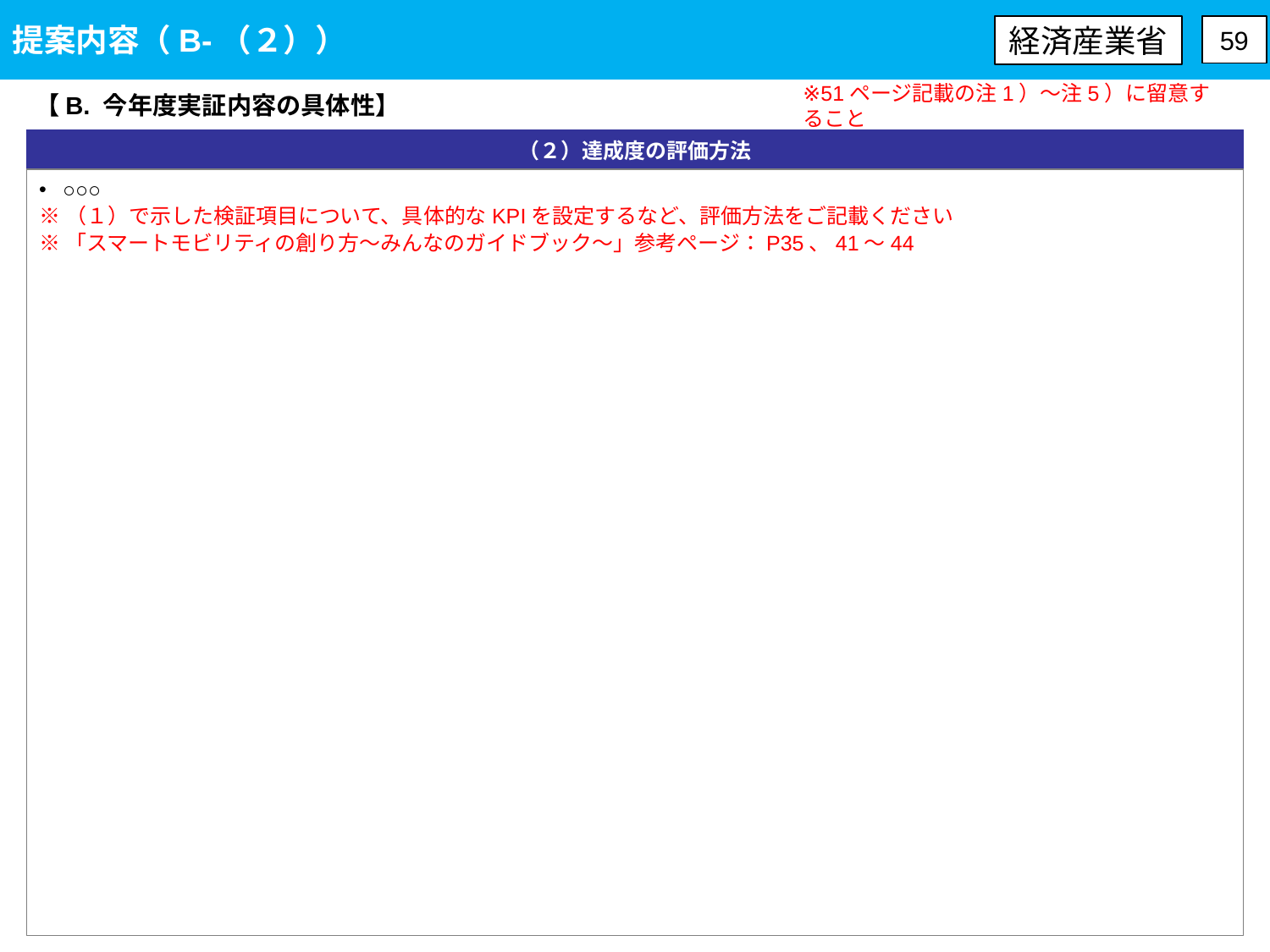

提案内容（B-（２））
経済産業省
59
【B. 今年度実証内容の具体性】
※51ページ記載の注1）～注5）に留意すること
（２）達成度の評価方法
○○○
※（１）で示した検証項目について、具体的なKPIを設定するなど、評価方法をご記載ください
※「スマートモビリティの創り方～みんなのガイドブック～」参考ページ：P35、41～44